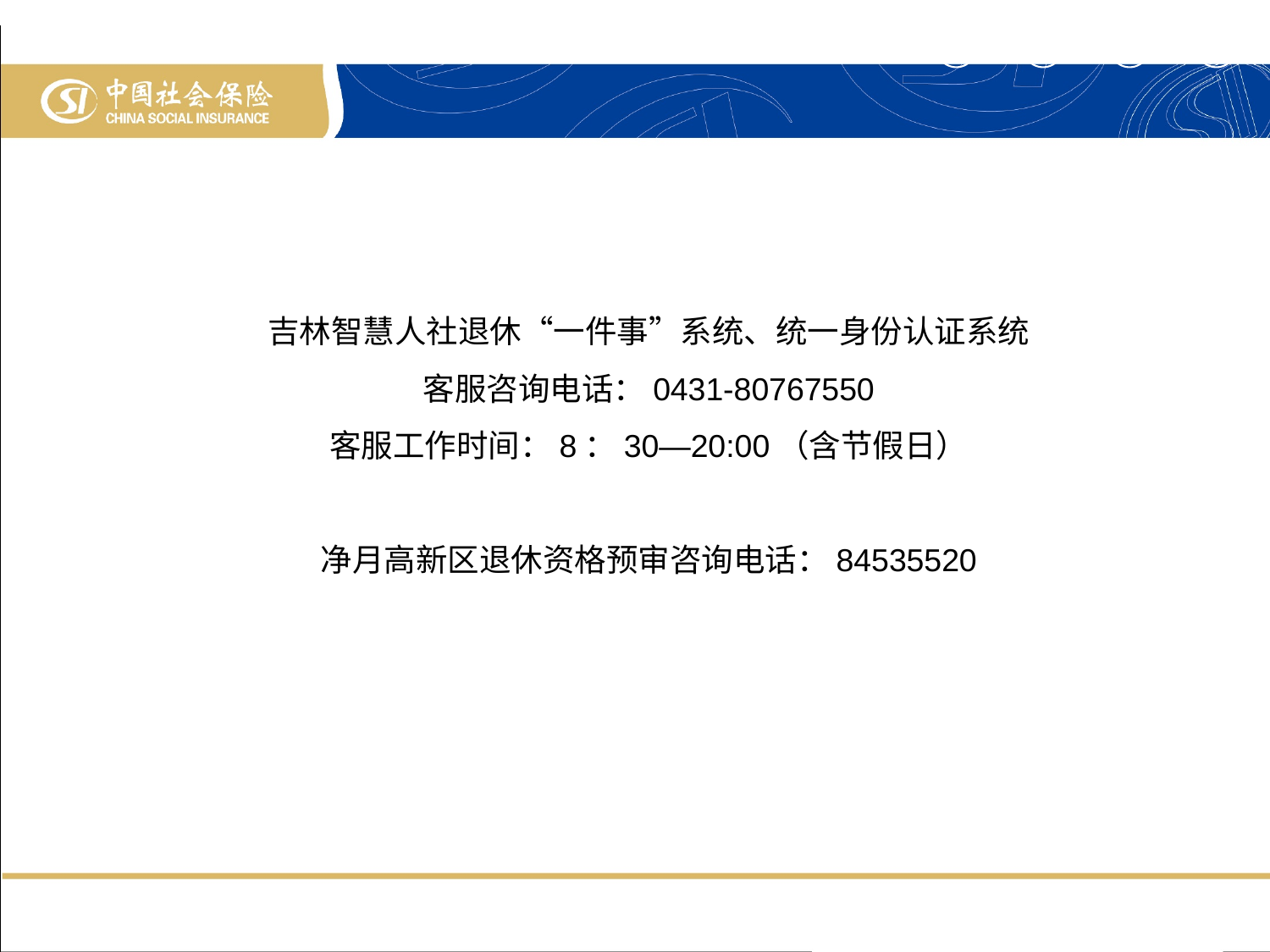

吉林智慧人社退休“一件事”系统、统一身份认证系统
客服咨询电话：0431-80767550
客服工作时间：8：30—20:00（含节假日）

净月高新区退休资格预审咨询电话：84535520